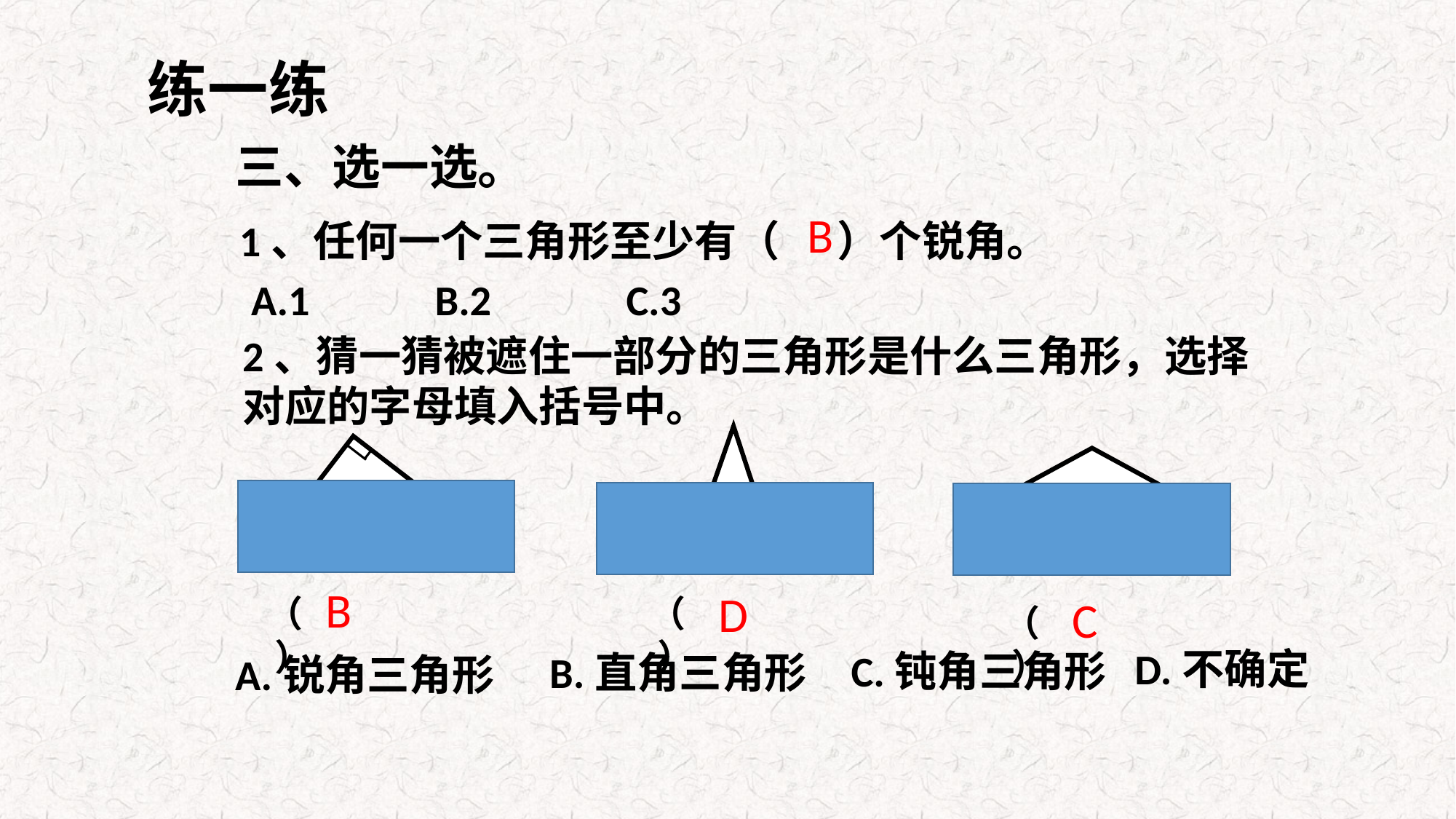

练一练
三、选一选。
B
1、任何一个三角形至少有（      ）个锐角。
A.1             B.2              C.3
2、猜一猜被遮住一部分的三角形是什么三角形，选择对应的字母填入括号中。

B
D
C
（          ）
（          ）
（          ）
D.不确定
C.钝角三角形
B.直角三角形
A.锐角三角形